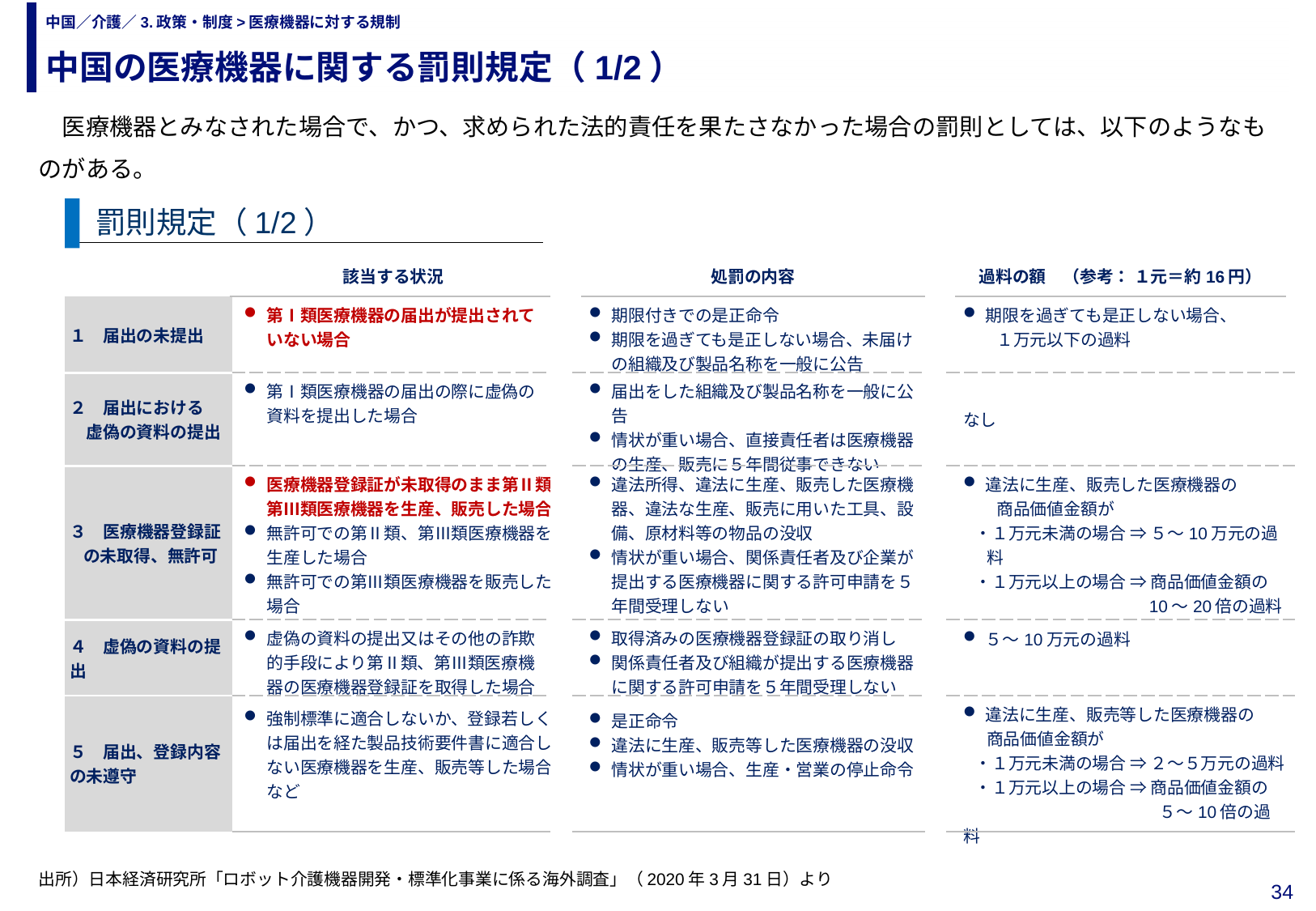

中国の医療機器に関する罰則規定（1/2）
# 中国／介護／3.政策・制度>医療機器に対する規制
　医療機器とみなされた場合で、かつ、求められた法的責任を果たさなかった場合の罰則としては、以下のようなものがある。
罰則規定（1/2）

|  | 該当する状況 |  | 処罰の内容 |  | 過料の額　（参考： １元＝約16円） |
| --- | --- | --- | --- | --- | --- |
| １　届出の未提出 | 第Ⅰ類医療機器の届出が提出されていない場合 |  | 期限付きでの是正命令 期限を過ぎても是正しない場合、未届けの組織及び製品名称を一般に公告 |  | 期限を過ぎても是正しない場合、 　　１万元以下の過料 |
| ２　届出における 　虚偽の資料の提出 | 第Ⅰ類医療機器の届出の際に虚偽の資料を提出した場合 |  | 届出をした組織及び製品名称を一般に公告 情状が重い場合、直接責任者は医療機器の生産、販売に５年間従事できない |  | なし |
| ３　医療機器登録証 の未取得、無許可 | 医療機器登録証が未取得のまま第Ⅱ類、第Ⅲ類医療機器を生産、販売した場合 無許可での第Ⅱ類、第Ⅲ類医療機器を生産した場合 無許可での第Ⅲ類医療機器を販売した場合 |  | 違法所得、違法に生産、販売した医療機器、違法な生産、販売に用いた工具、設備、原材料等の物品の没収 情状が重い場合、関係責任者及び企業が提出する医療機器に関する許可申請を５年間受理しない |  | 違法に生産、販売した医療機器の 　　商品価値金額が ・１万元未満の場合 ⇒ ５～10万元の過料 ・１万元以上の場合 ⇒ 商品価値金額の 　　　10～20倍の過料 |
| ４　虚偽の資料の提出 | 虚偽の資料の提出又はその他の詐欺的手段により第Ⅱ類、第Ⅲ類医療機器の医療機器登録証を取得した場合 |  | 取得済みの医療機器登録証の取り消し 関係責任者及び組織が提出する医療機器に関する許可申請を５年間受理しない |  | ５～10万元の過料 |
| ５　届出、登録内容の未遵守 | 強制標準に適合しないか、登録若しくは届出を経た製品技術要件書に適合しない医療機器を生産、販売等した場合など |  | 是正命令 違法に生産、販売等した医療機器の没収 情状が重い場合、生産・営業の停止命令 |  | 違法に生産、販売等した医療機器の 商品価値金額が ・１万元未満の場合 ⇒ ２～５万元の過料 ・１万元以上の場合 ⇒ 商品価値金額の 　　　　　　　　　　　５～10倍の過料 |
出所）日本経済研究所「ロボット介護機器開発・標準化事業に係る海外調査」（2020年3月31日）より